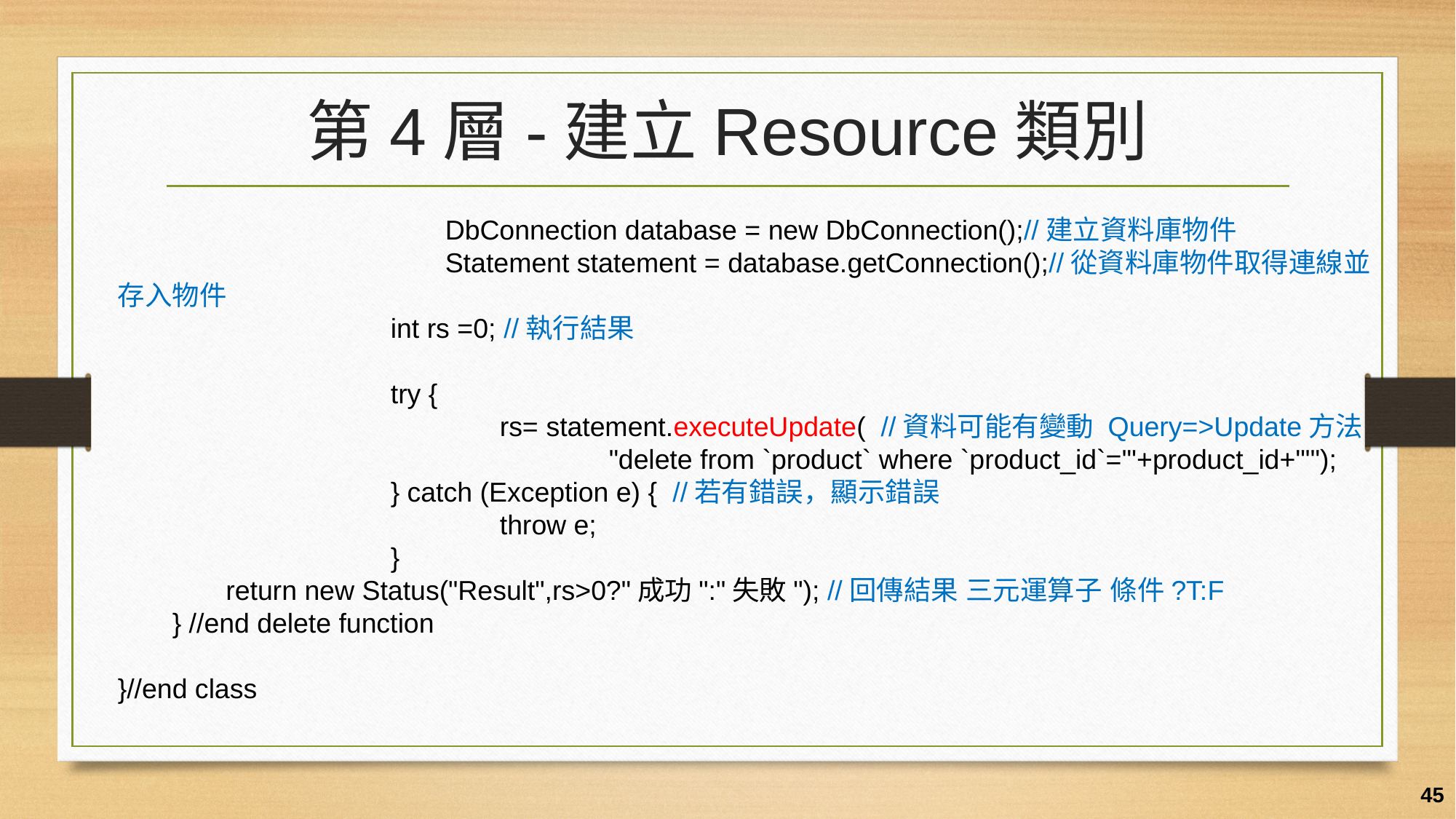

# 第4層-建立Resource類別
			DbConnection database = new DbConnection();//建立資料庫物件
			Statement statement = database.getConnection();//從資料庫物件取得連線並存入物件
		int rs =0; //執行結果

		try {
	    		rs= statement.executeUpdate(  //資料可能有變動 Query=>Update方法
				"delete from `product` where `product_id`='"+product_id+"'");
	    	} catch (Exception e) {  //若有錯誤，顯示錯誤
			throw e;
		}
       return new Status("Result",rs>0?"成功":"失敗"); //回傳結果 三元運算子 條件?T:F
} //end delete function

}//end class
45